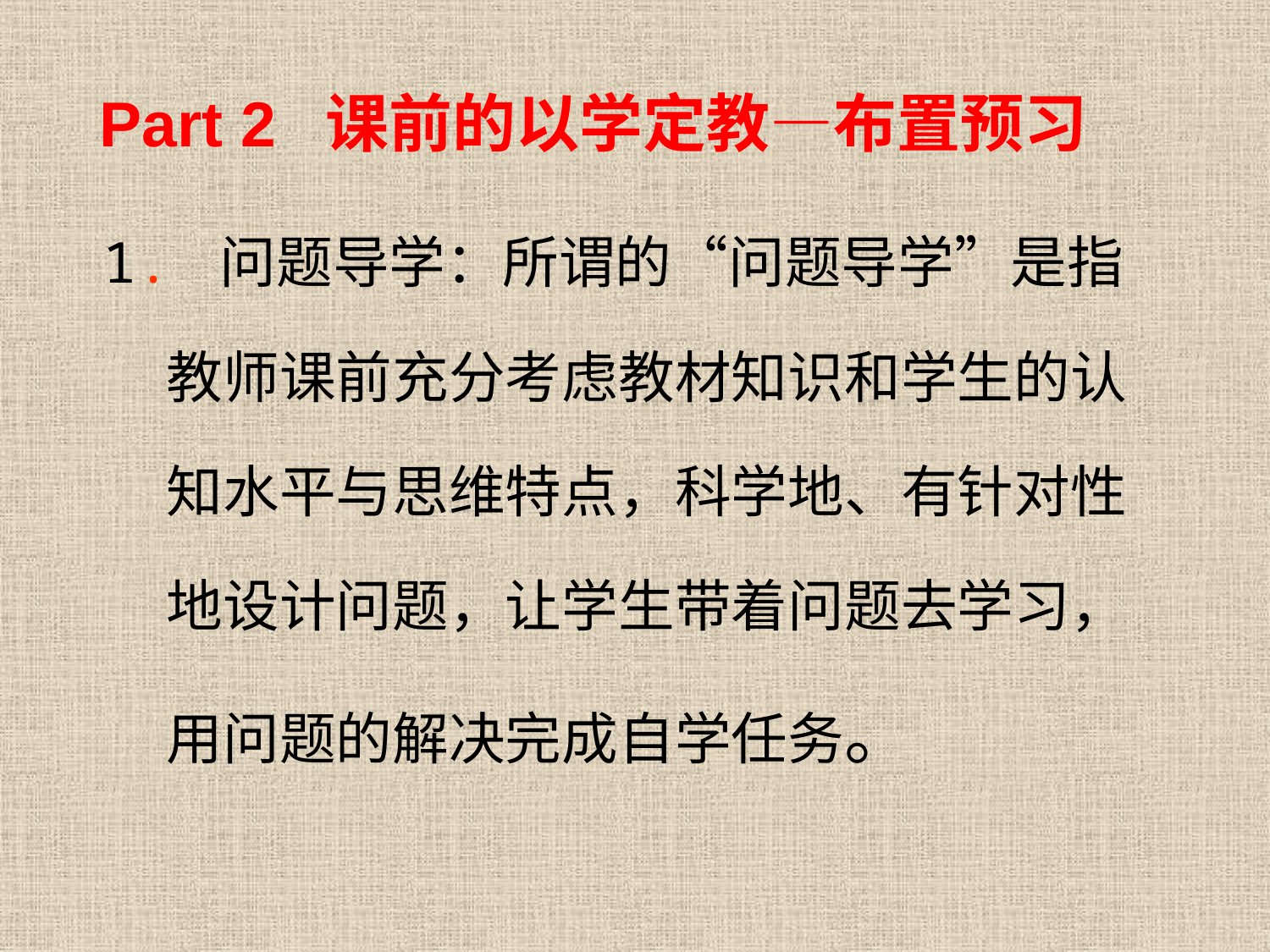

Part 2  课前的以学定教—布置预习
1. 问题导学：所谓的“问题导学”是指教师课前充分考虑教材知识和学生的认知水平与思维特点，科学地、有针对性地设计问题，让学生带着问题去学习，用问题的解决完成自学任务。